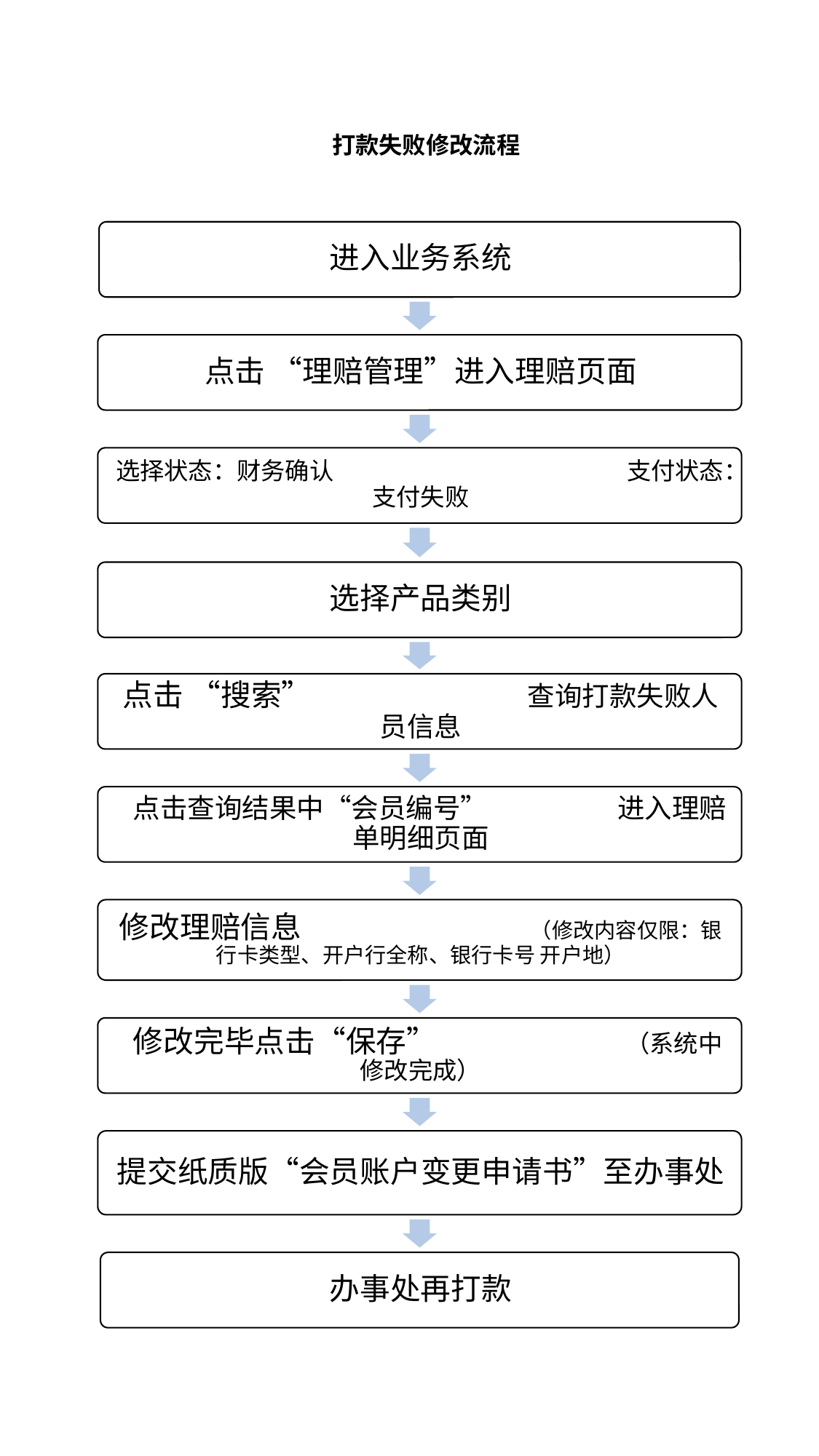

# 打款失败修改流程
进入业务系统

点击 “理赔管理”进入理赔页面

选择状态：财务确认                                                      支付状态：支付失败

选择产品类别

点击 “搜索”                                查询打款失败人员信息

  点击查询结果中“会员编号”                     进入理赔单明细页面

修改理赔信息                                  （修改内容仅限：银行卡类型、开户行全称、银行卡号 开户地）

 修改完毕点击“保存”                            （系统中修改完成）

提交纸质版“会员账户变更申请书”至办事处

办事处再打款